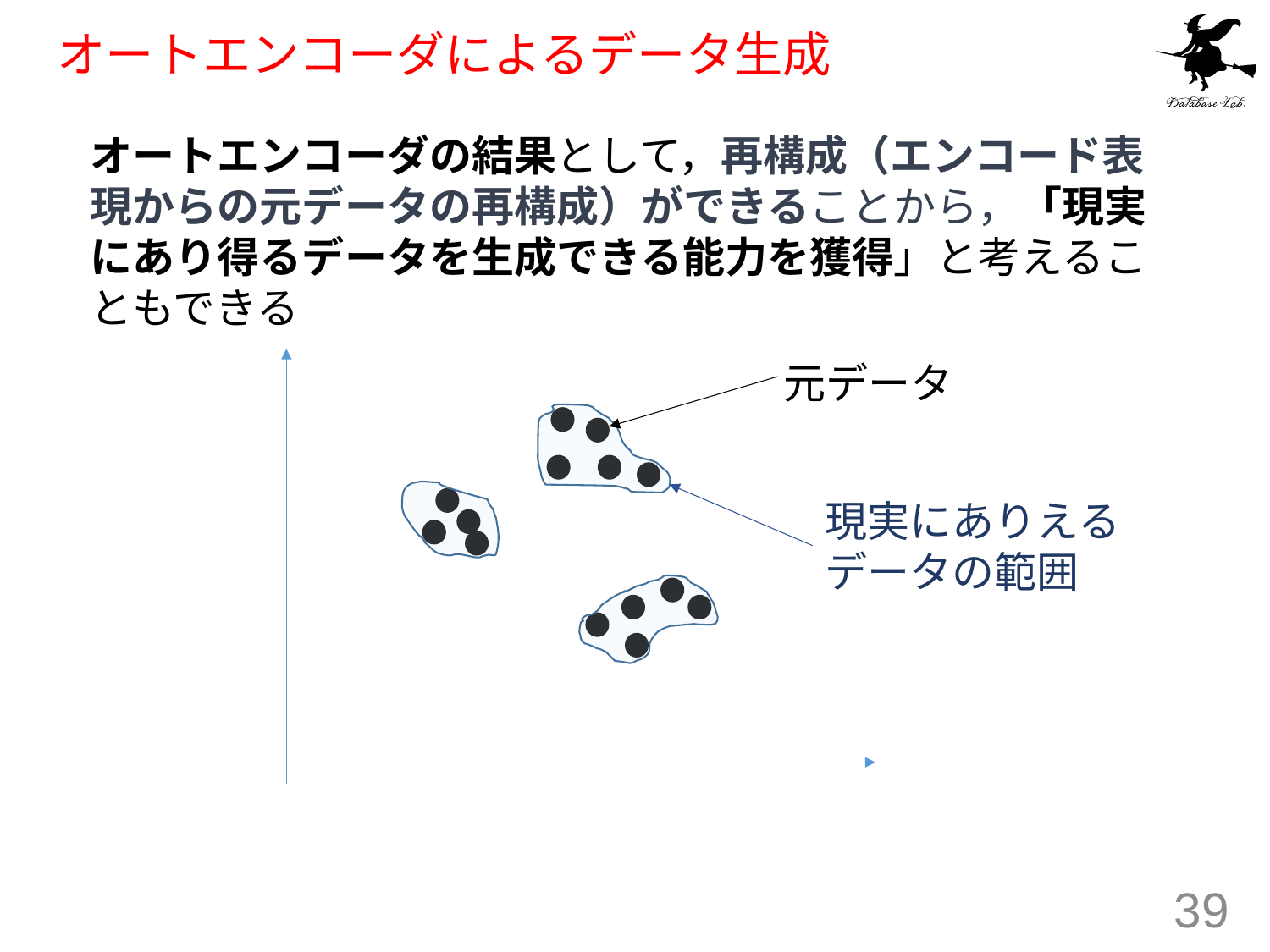

# オートエンコーダによるデータ生成
オートエンコーダの結果として，再構成（エンコード表現からの元データの再構成）ができることから，「現実にあり得るデータを生成できる能力を獲得」と考えることもできる
元データ

現実にありえる
データの範囲

39